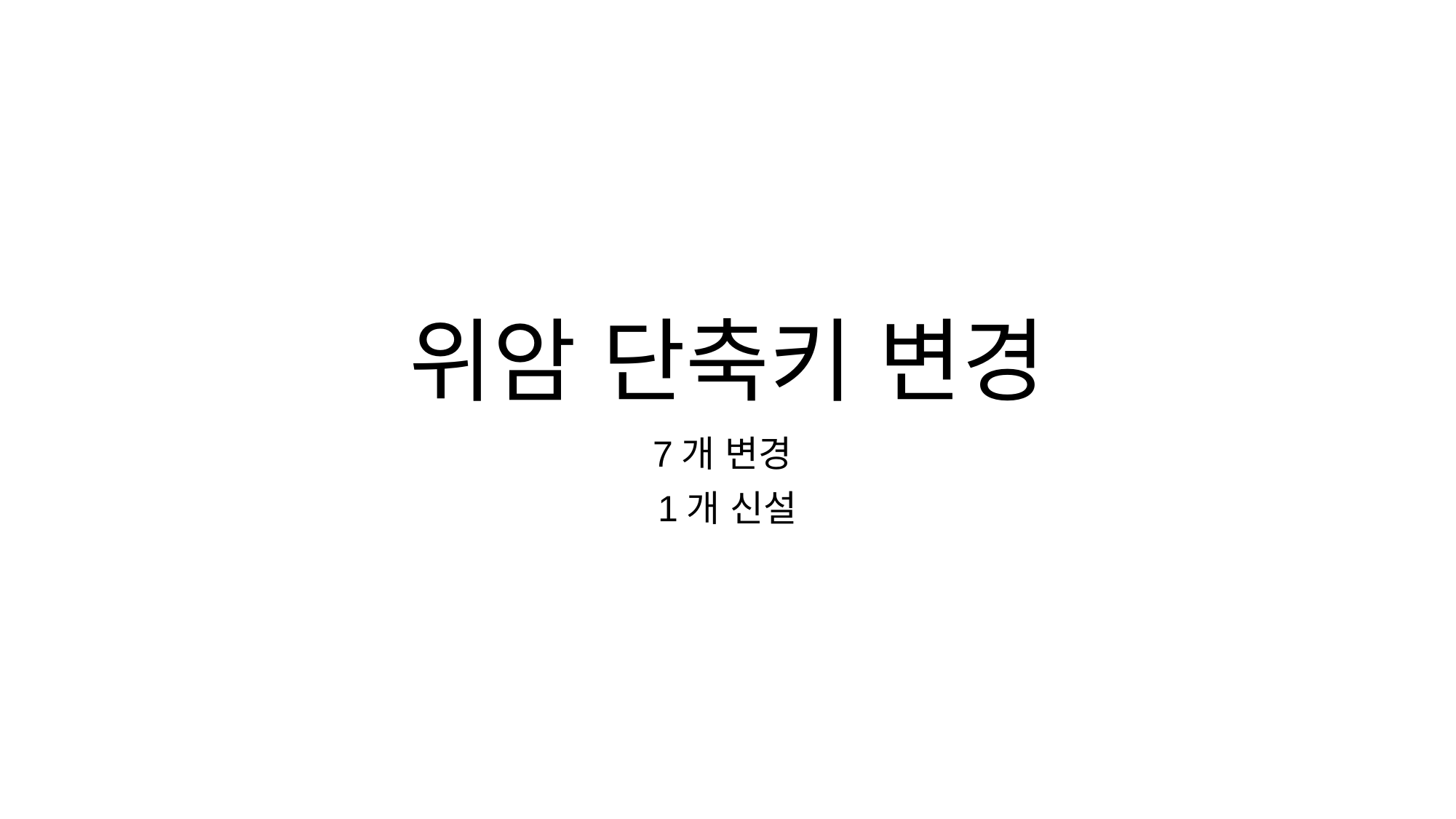

# 위암 단축키 변경
7개 변경
1개 신설